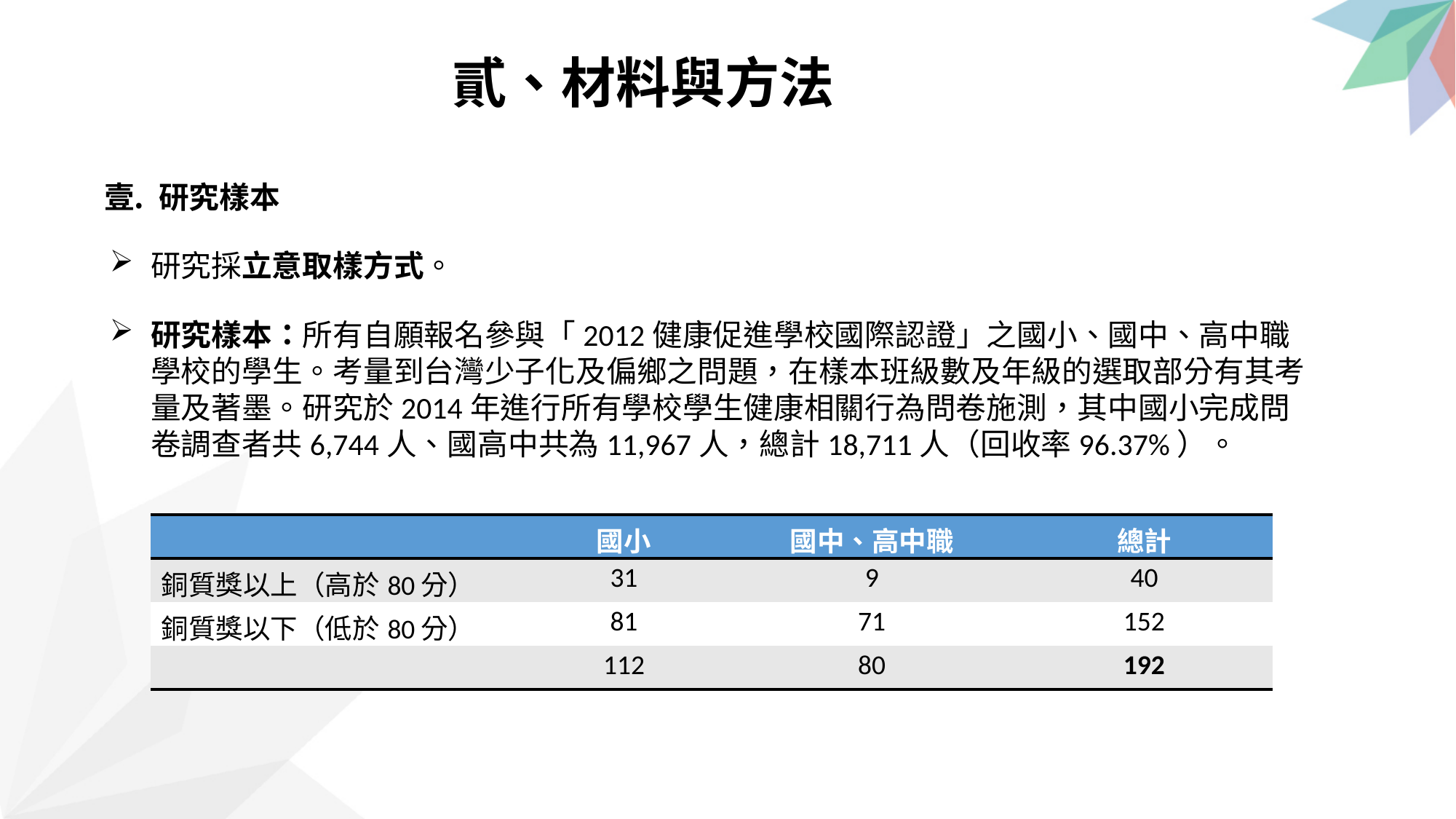

貳、材料與方法
研究樣本
研究採立意取樣方式。
研究樣本：所有自願報名參與「2012健康促進學校國際認證」之國小、國中、高中職學校的學生。考量到台灣少子化及偏鄉之問題，在樣本班級數及年級的選取部分有其考量及著墨。研究於2014年進行所有學校學生健康相關行為問卷施測，其中國小完成問卷調查者共6,744人、國高中共為11,967人，總計18,711人（回收率96.37%）。

|  | 國小 | 國中、高中職 | 總計 |
| --- | --- | --- | --- |
| 銅質獎以上（高於80分） | 31 | 9 | 40 |
| 銅質獎以下（低於80分） | 81 | 71 | 152 |
|  | 112 | 80 | 192 |